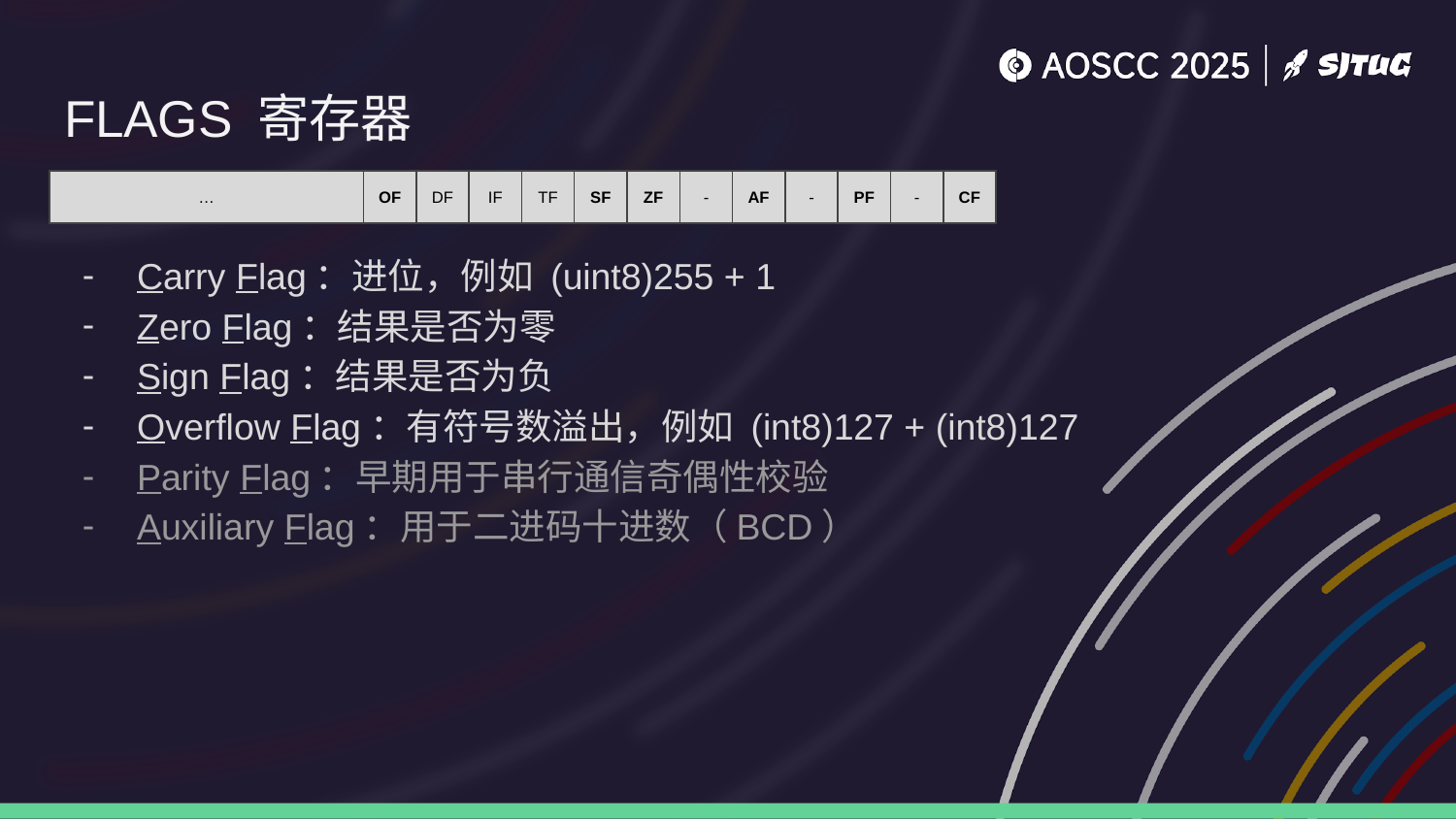

# FLAGS 寄存器
…

OF
DF
IF
TF
SF
ZF
-
AF
-
PF
-
CF
Carry Flag：进位，例如 (uint8)255 + 1
Zero Flag：结果是否为零
Sign Flag：结果是否为负
Overflow Flag：有符号数溢出，例如 (int8)127 + (int8)127
Parity Flag：早期用于串行通信奇偶性校验
Auxiliary Flag：用于二进码十进数（BCD）